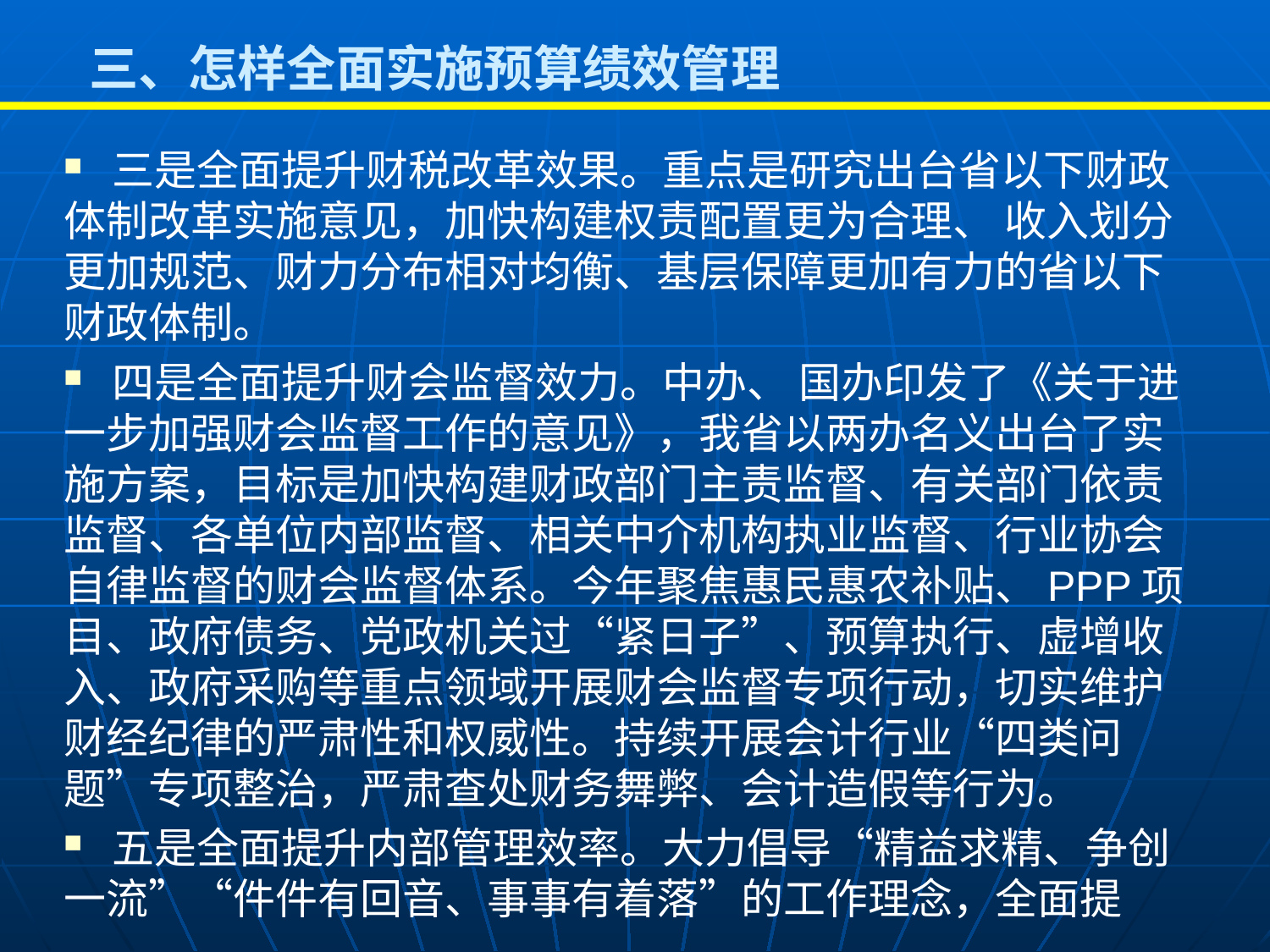

三、怎样全面实施预算绩效管理

  三是全面提升财税改革效果。重点是研究出台省以下财政体制改革实施意见，加快构建权责配置更为合理、 收入划分更加规范、财力分布相对均衡、基层保障更加有力的省以下财政体制。
  四是全面提升财会监督效力。中办、 国办印发了《关于进一步加强财会监督工作的意见》，我省以两办名义出台了实施方案，目标是加快构建财政部门主责监督、有关部门依责监督、各单位内部监督、相关中介机构执业监督、行业协会自律监督的财会监督体系。今年聚焦惠民惠农补贴、PPP项目、政府债务、党政机关过“紧日子”、预算执行、虚增收入、政府采购等重点领域开展财会监督专项行动，切实维护财经纪律的严肃性和权威性。持续开展会计行业“四类问题”专项整治，严肃查处财务舞弊、会计造假等行为。
  五是全面提升内部管理效率。大力倡导“精益求精、争创一流”“件件有回音、事事有着落”的工作理念，全面提